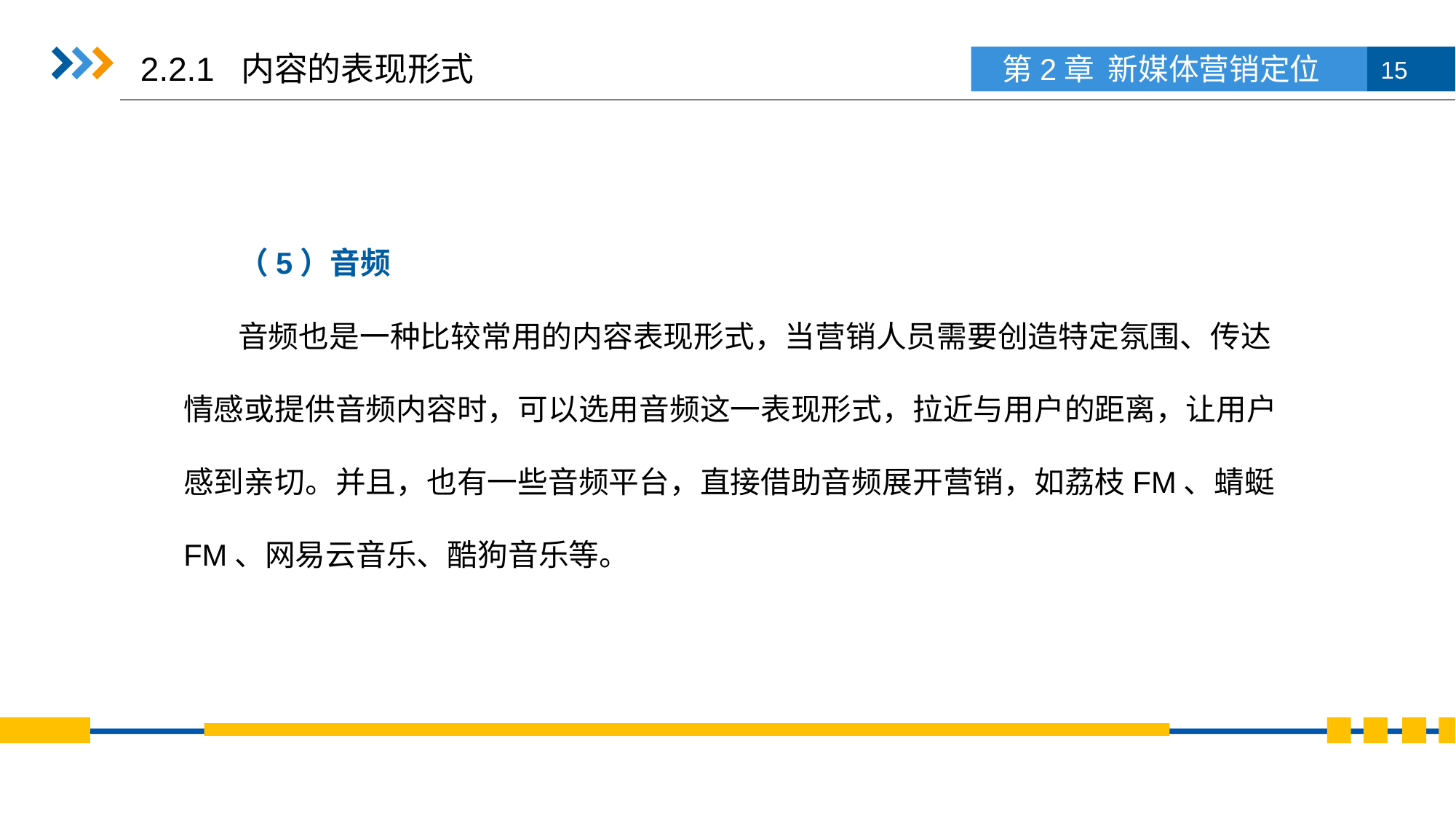

2.2.1  内容的表现形式
（5）音频
音频也是一种比较常用的内容表现形式，当营销人员需要创造特定氛围、传达情感或提供音频内容时，可以选用音频这一表现形式，拉近与用户的距离，让用户感到亲切。并且，也有一些音频平台，直接借助音频展开营销，如荔枝FM、蜻蜓FM、网易云音乐、酷狗音乐等。